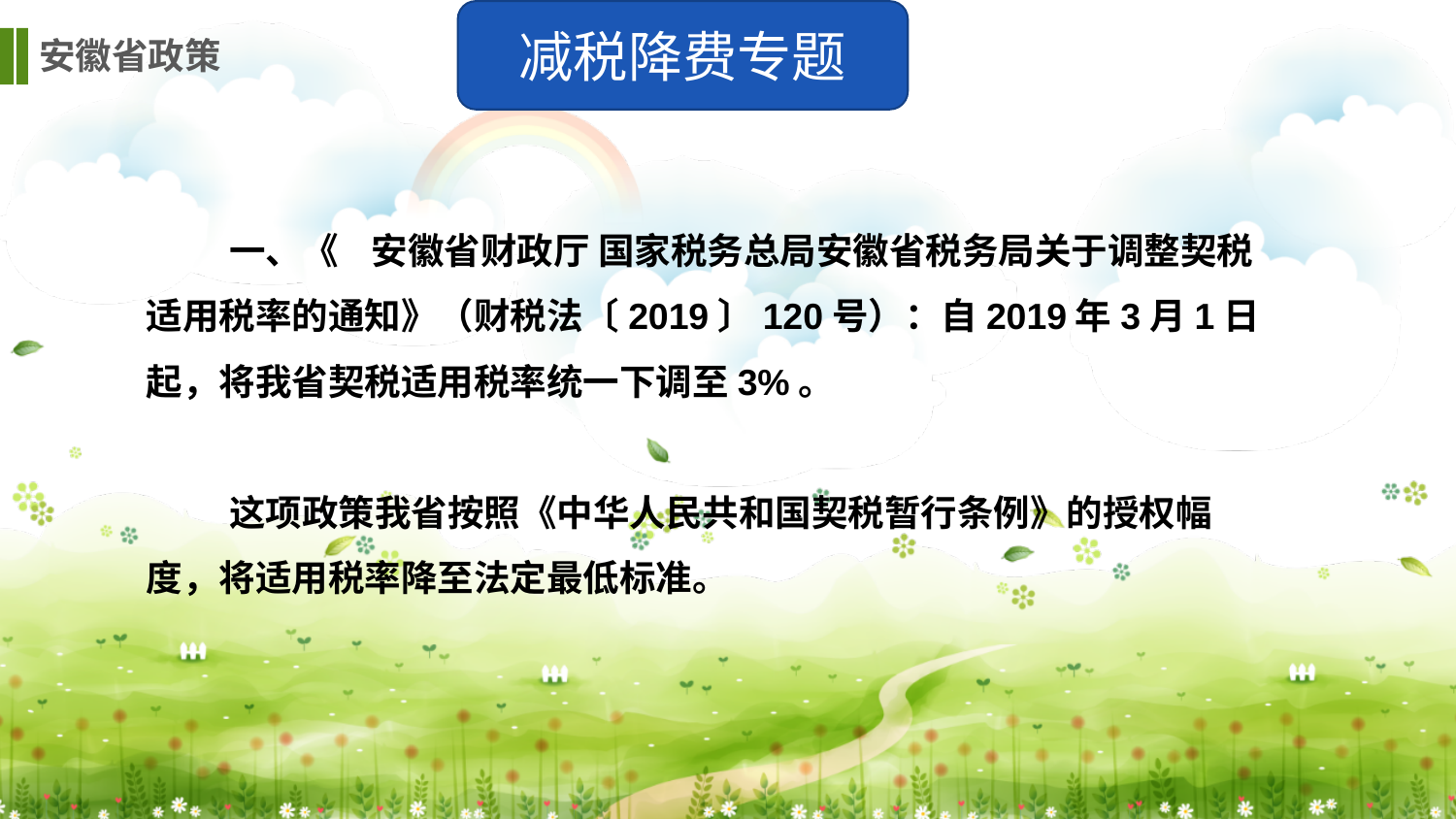

减税降费专题
安徽省政策

         一、《    安徽省财政厅 国家税务总局安徽省税务局关于调整契税适用税率的通知》（财税法〔2019〕120号）：自2019年3月1日起，将我省契税适用税率统一下调至3%。

         这项政策我省按照《中华人民共和国契税暂行条例》的授权幅度，将适用税率降至法定最低标准。